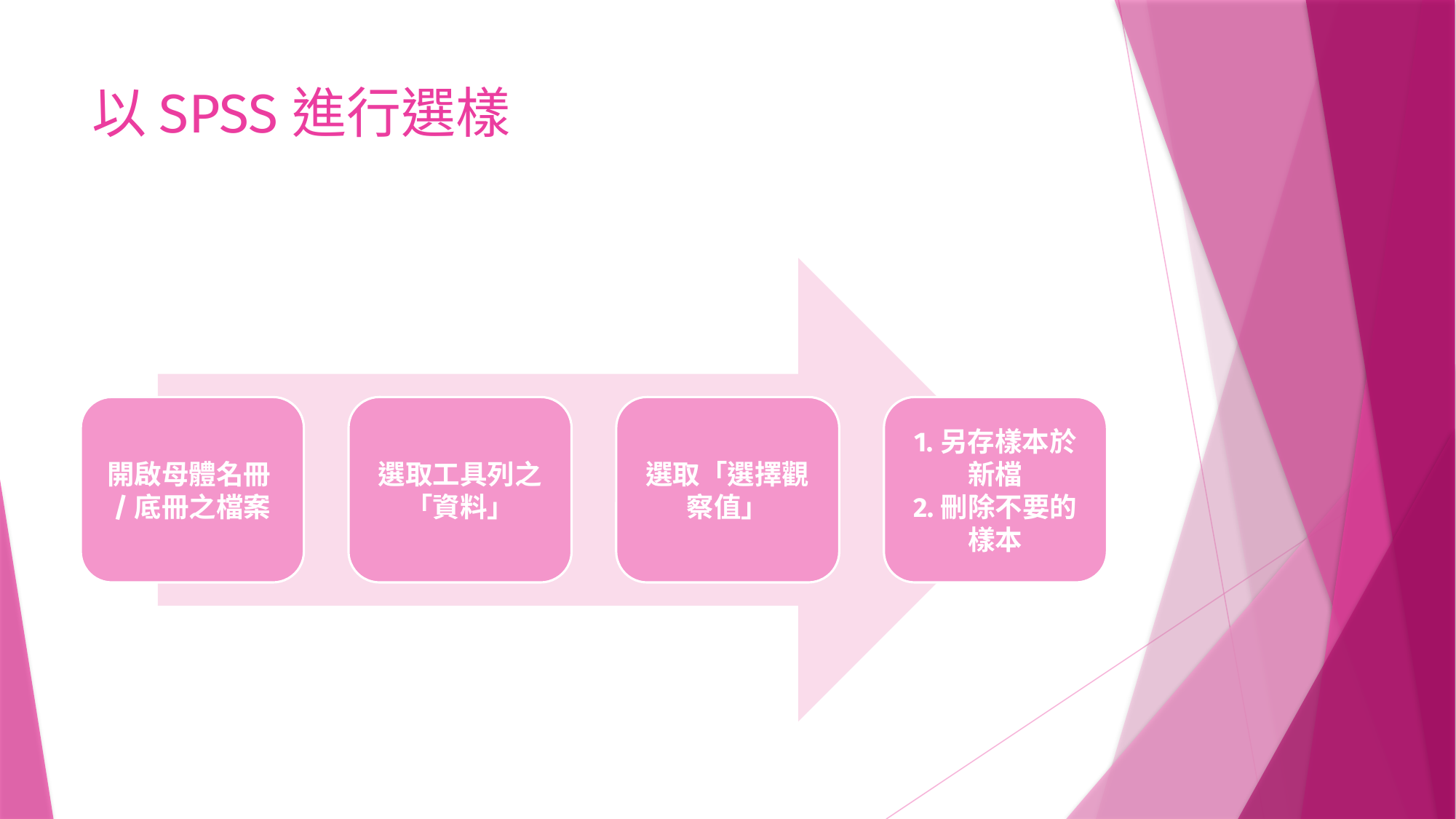

# 以SPSS進行選樣
開啟母體名冊/底冊之檔案
選取工具列之「資料」
選取「選擇觀察值」
1.另存樣本於新檔
2.刪除不要的樣本